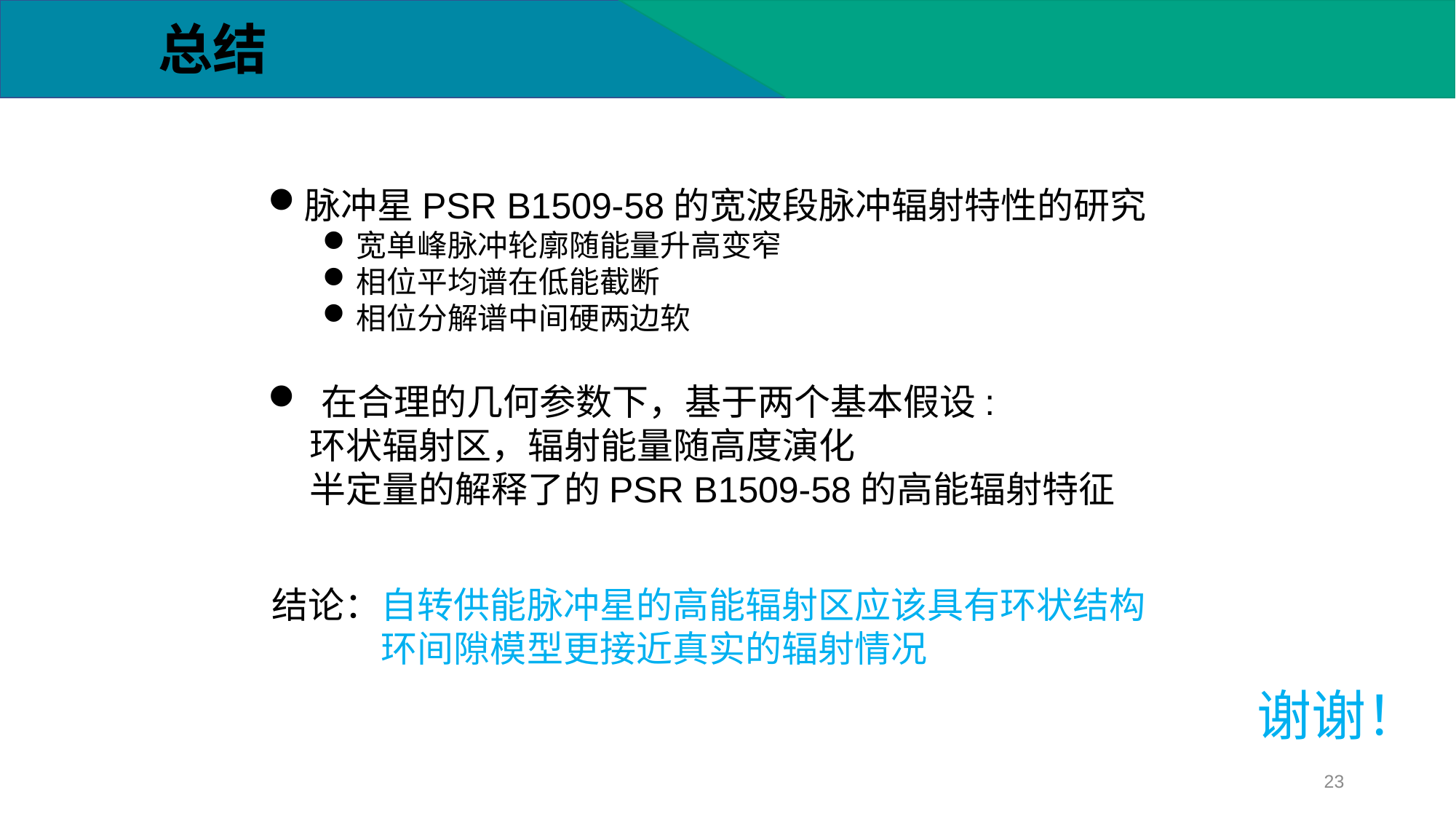

总结
脉冲星PSR B1509-58的宽波段脉冲辐射特性的研究
宽单峰脉冲轮廓随能量升高变窄
相位平均谱在低能截断
相位分解谱中间硬两边软

 在合理的几何参数下，基于两个基本假设:
    环状辐射区，辐射能量随高度演化
    半定量的解释了的PSR B1509-58的高能辐射特征
结论：自转供能脉冲星的高能辐射区应该具有环状结构
 	环间隙模型更接近真实的辐射情况
谢谢！
23